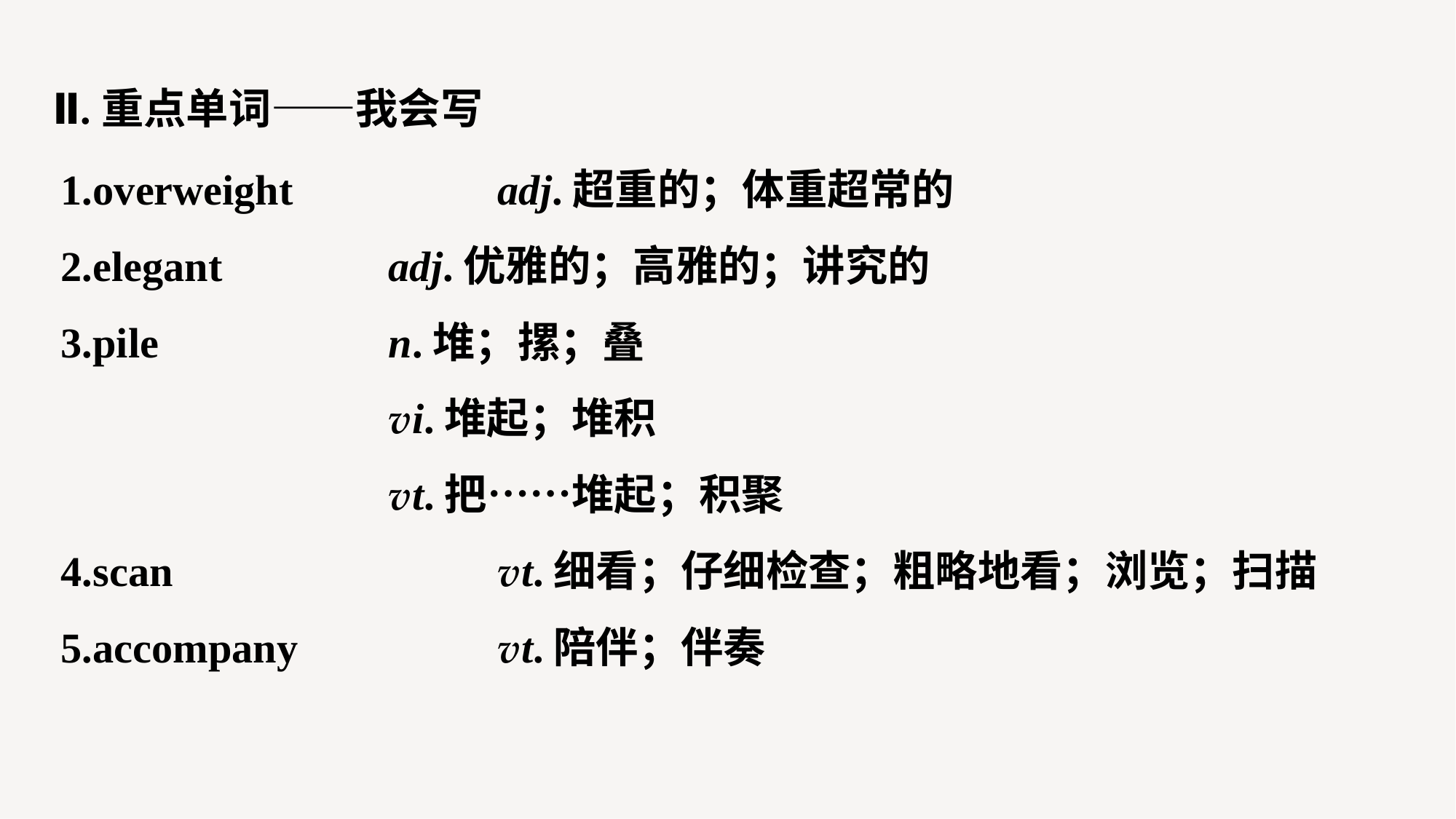

Ⅱ.重点单词——我会写
1.overweight 		adj.超重的；体重超常的
2.elegant 		adj.优雅的；高雅的；讲究的
3.pile 			n.堆；摞；叠
			vi.堆起；堆积
			vt.把……堆起；积聚
4.scan 			vt.细看；仔细检查；粗略地看；浏览；扫描
5.accompany 		vt.陪伴；伴奏